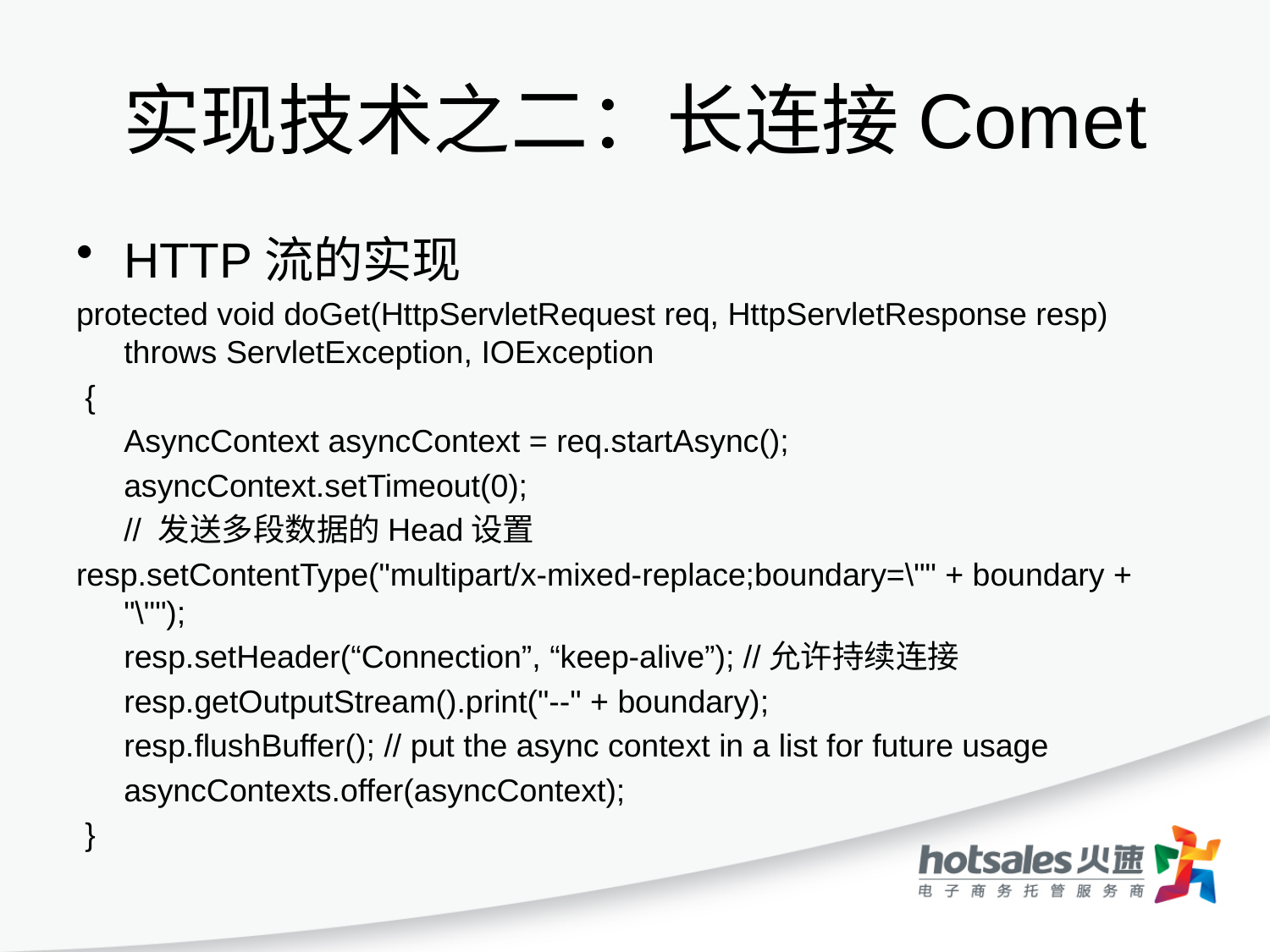

# 实现技术之二：长连接Comet
HTTP流的实现
protected void doGet(HttpServletRequest req, HttpServletResponse resp) throws ServletException, IOException
 {
	AsyncContext asyncContext = req.startAsync();
	asyncContext.setTimeout(0);
	// 发送多段数据的Head设置
resp.setContentType("multipart/x-mixed-replace;boundary=\"" + boundary + "\"");
	resp.setHeader(“Connection”, “keep-alive”); //允许持续连接
	resp.getOutputStream().print("--" + boundary);
	resp.flushBuffer(); // put the async context in a list for future usage
	asyncContexts.offer(asyncContext);
 }